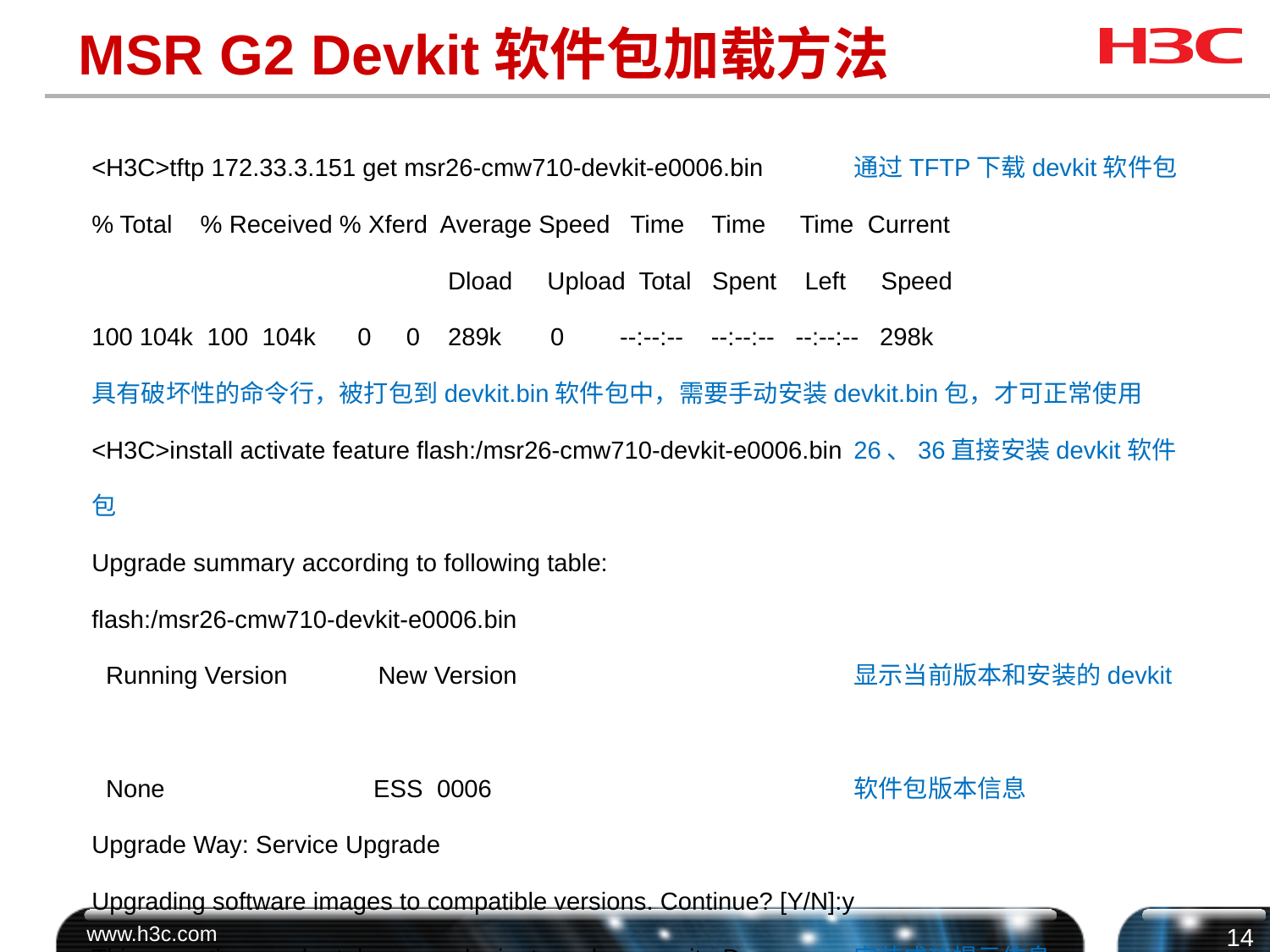

# MSR G2 Devkit软件包加载方法
<H3C>tftp 172.33.3.151 get msr26-cmw710-devkit-e0006.bin      	通过TFTP下载devkit软件包
% Total    % Received % Xferd  Average Speed   Time    Time     Time  Current
                                                   Dload     Upload  Total   Spent    Left     Speed
104k  100  104k      0     0    289k       0        --:--:--    --:--:--   --:--:--   298k
具有破坏性的命令行，被打包到devkit.bin软件包中，需要手动安装devkit.bin包，才可正常使用
<H3C>install activate feature flash:/msr26-cmw710-devkit-e0006.bin	26、36直接安装devkit软件包
Upgrade summary according to following table:
flash:/msr26-cmw710-devkit-e0006.bin
  Running Version             New Version              		显示当前版本和安装的devkit
  None                       	    ESS  0006                                          	软件包版本信息
Upgrade Way: Service Upgrade
Upgrading software images to compatible versions. Continue? [Y/N]:y
This operation maybe take several minutes, please wait...Done.	安装成功提示信息